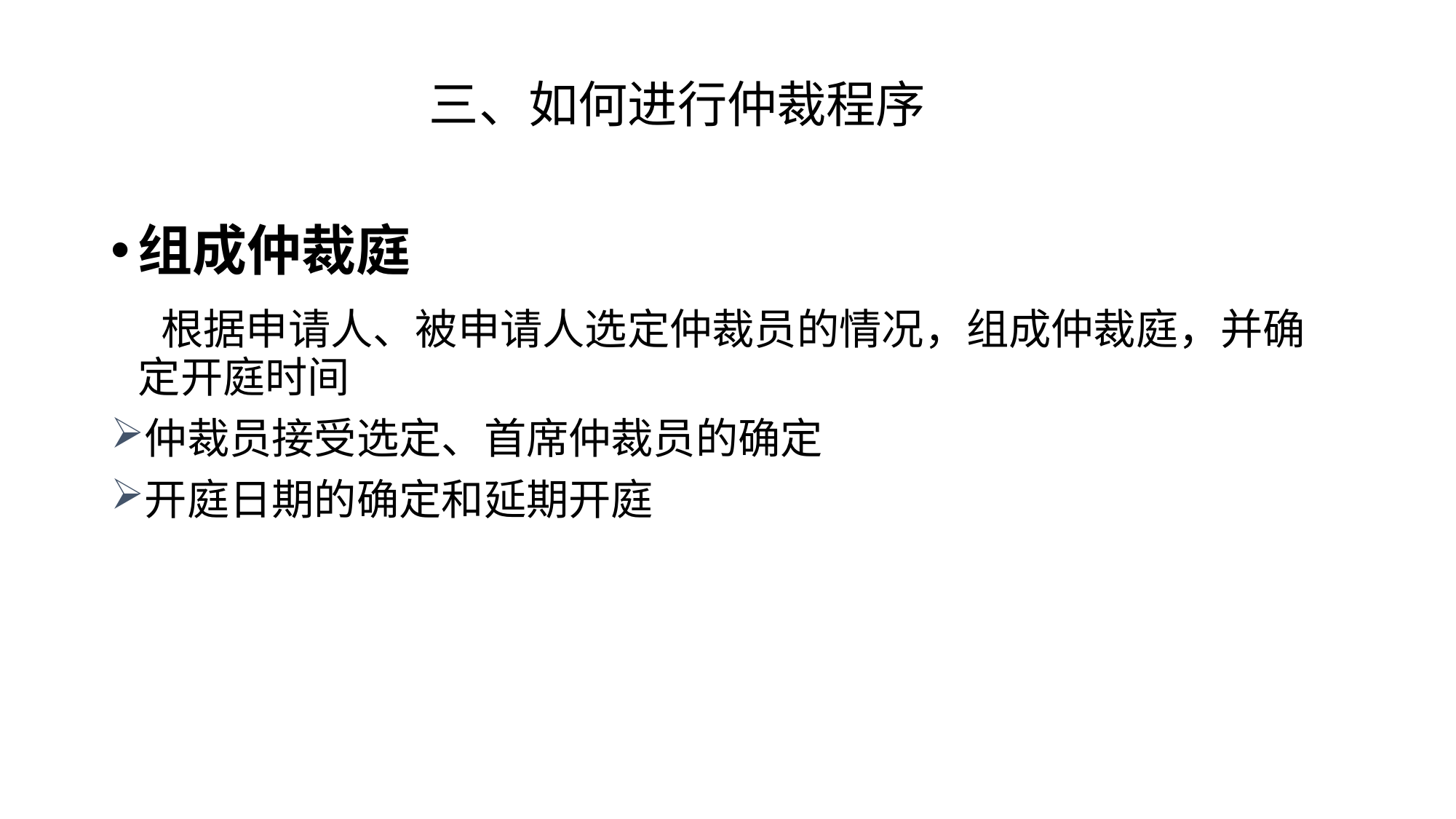

# 三、如何进行仲裁程序
组成仲裁庭
   根据申请人、被申请人选定仲裁员的情况，组成仲裁庭，并确定开庭时间
仲裁员接受选定、首席仲裁员的确定
开庭日期的确定和延期开庭